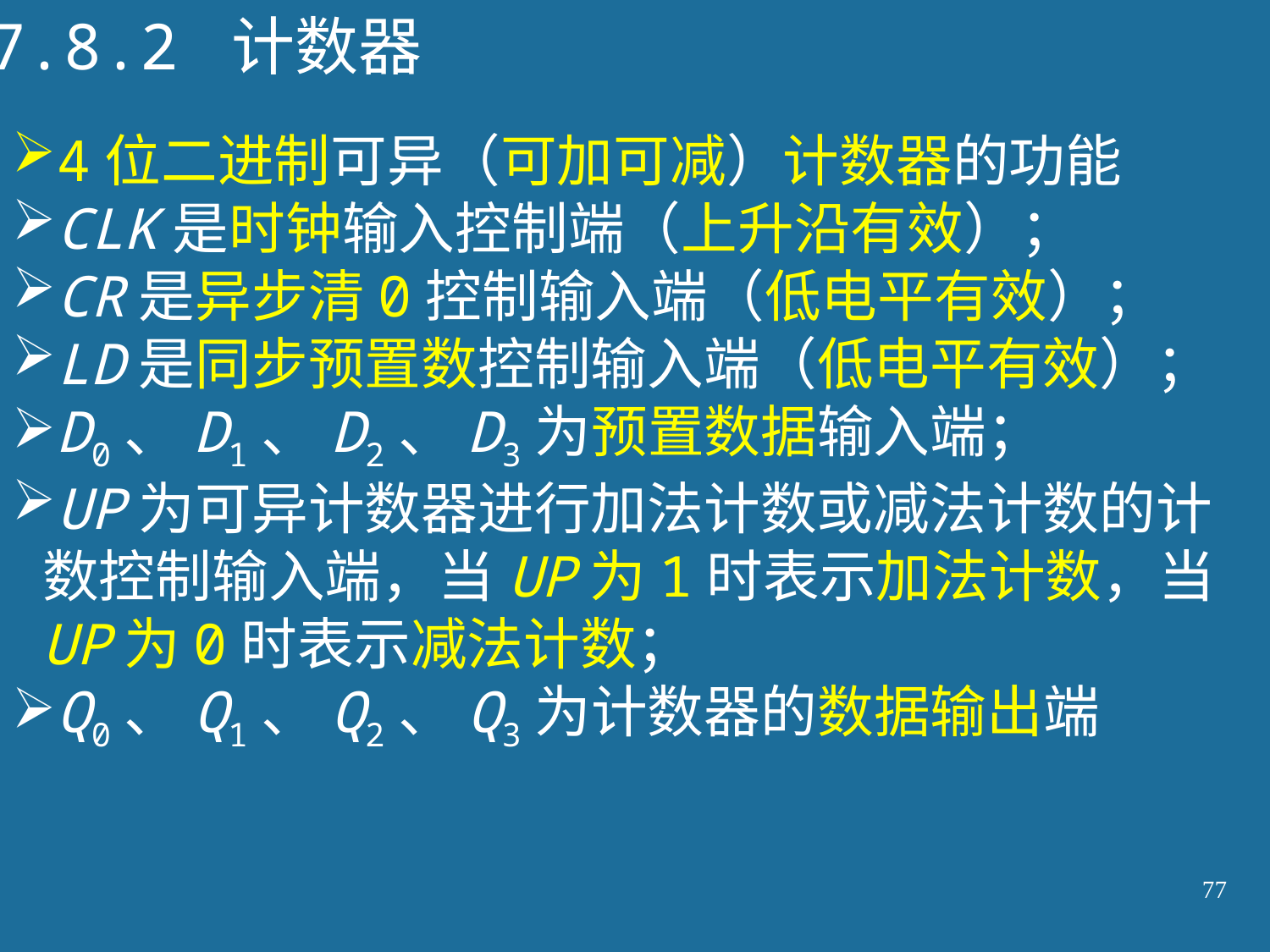

7.8.2 计数器
4位二进制可异（可加可减）计数器的功能
CLK是时钟输入控制端（上升沿有效）；
CR是异步清0控制输入端（低电平有效）；
LD是同步预置数控制输入端（低电平有效）；
D0、D1、D2、D3为预置数据输入端；
UP为可异计数器进行加法计数或减法计数的计数控制输入端，当UP为1时表示加法计数，当UP为0时表示减法计数；
Q0、Q1、Q2、Q3为计数器的数据输出端
77